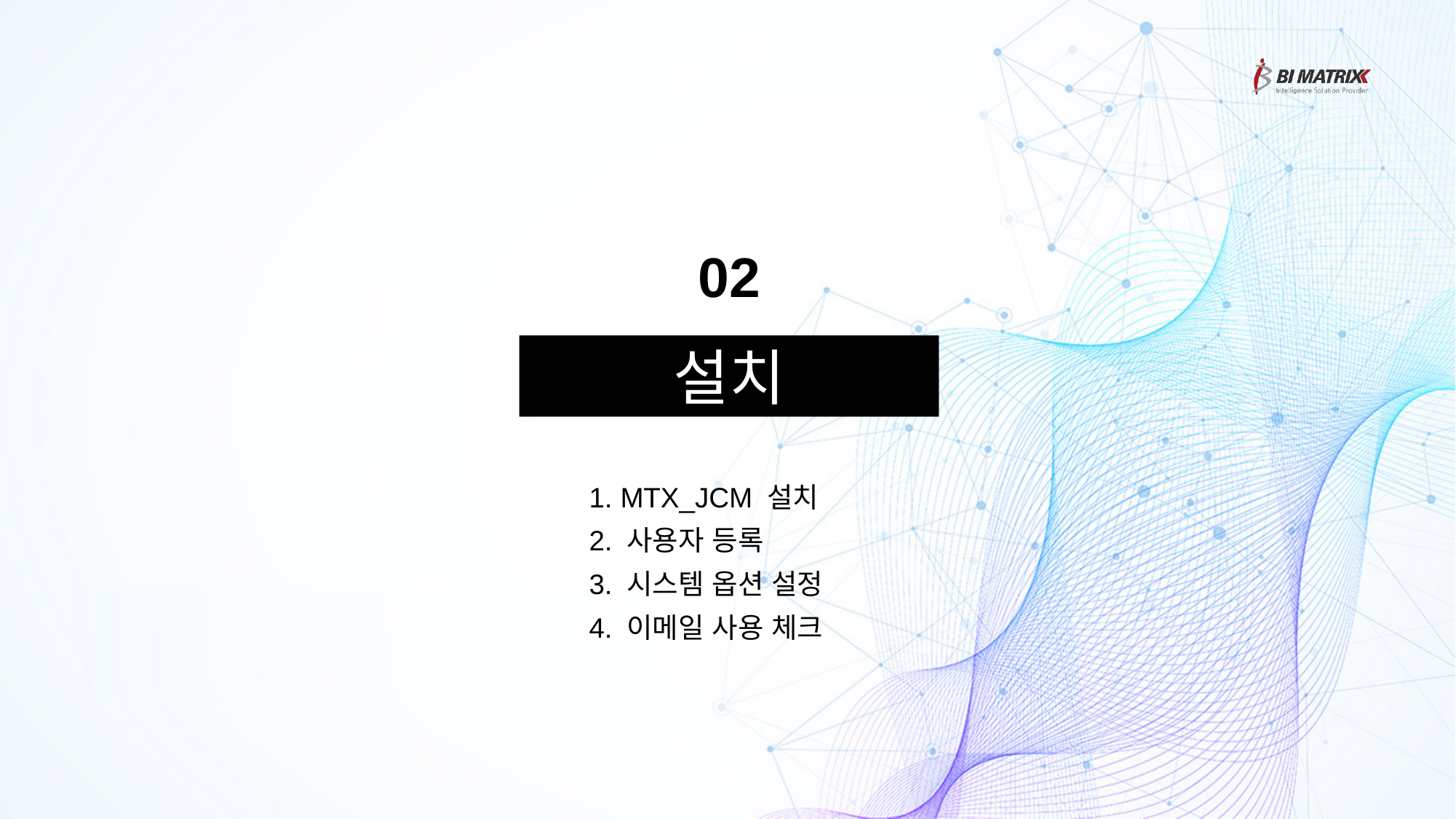

02
설치
 MTX_JCM 설치
 사용자 등록
 시스템 옵션 설정
 이메일 사용 체크